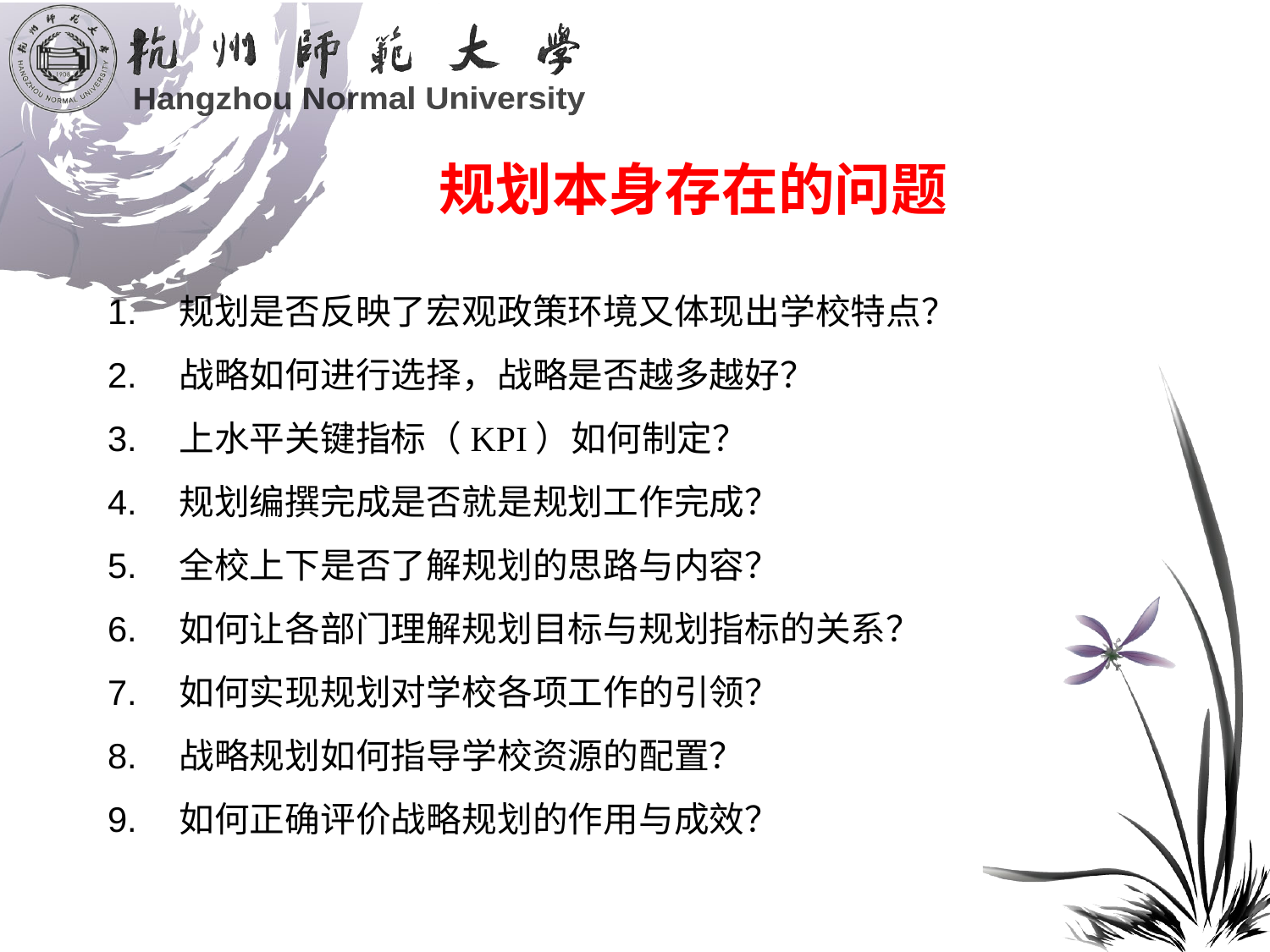

# 规划本身存在的问题
规划是否反映了宏观政策环境又体现出学校特点？
战略如何进行选择，战略是否越多越好？
上水平关键指标（KPI）如何制定？
规划编撰完成是否就是规划工作完成？
全校上下是否了解规划的思路与内容？
如何让各部门理解规划目标与规划指标的关系？
如何实现规划对学校各项工作的引领？
战略规划如何指导学校资源的配置？
如何正确评价战略规划的作用与成效？